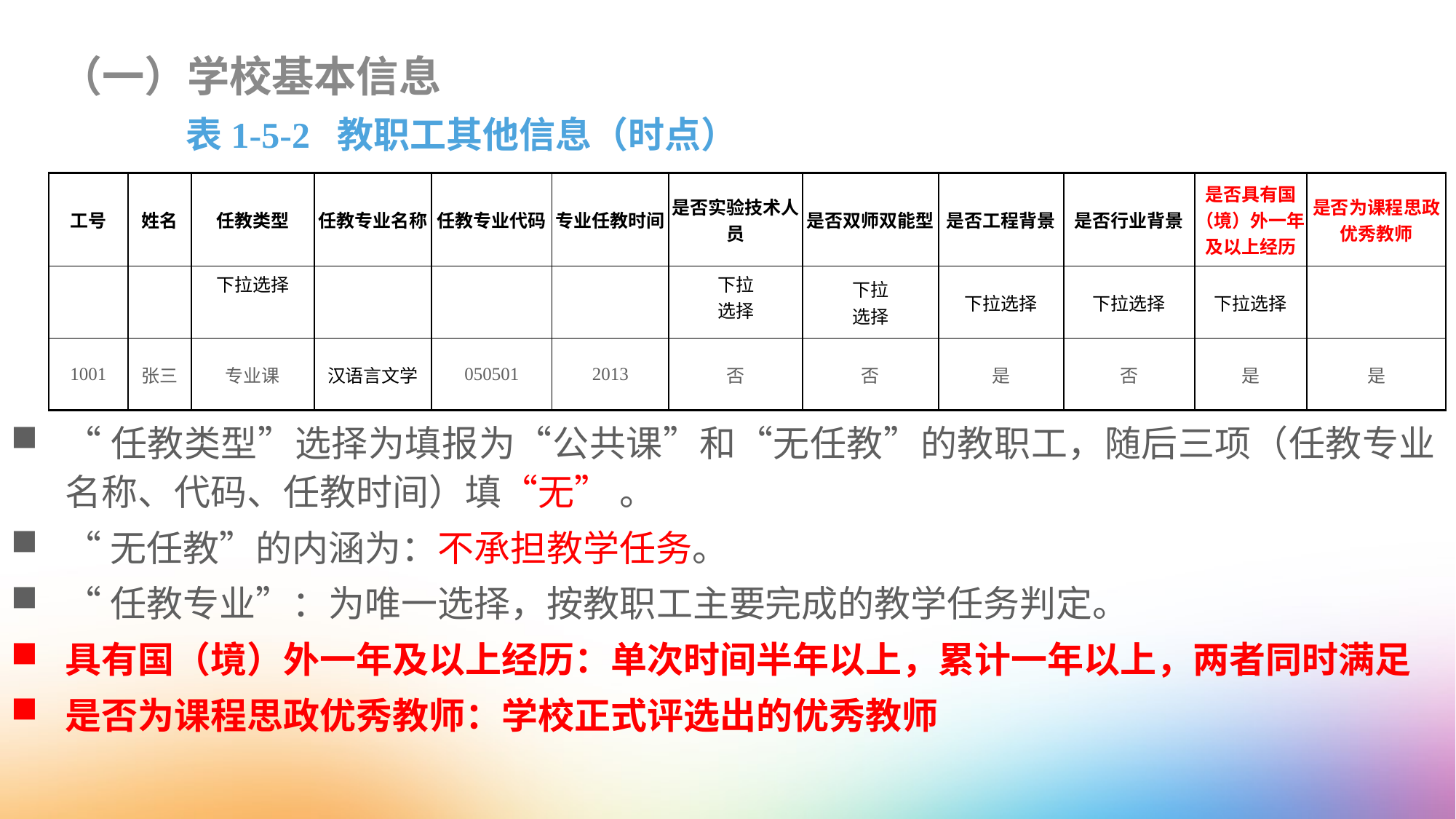

（一）学校基本信息
表1-5-2  教职工其他信息（时点）
| 工号 | 姓名 | 任教类型 | 任教专业名称 | 任教专业代码 | 专业任教时间 | 是否实验技术人员 | 是否双师双能型 | 是否工程背景 | 是否行业背景 | 是否具有国（境）外一年及以上经历 | 是否为课程思政优秀教师 |
| --- | --- | --- | --- | --- | --- | --- | --- | --- | --- | --- | --- |
|  |  | 下拉选择 |  |  |  | 下拉 选择 | 下拉 选择 | 下拉选择 | 下拉选择 | 下拉选择 |  |
| 1001 | 张三 | 专业课 | 汉语言文学 | 050501 | 2013 | 否 | 否 | 是 | 否 | 是 | 是 |
“任教类型”选择为填报为“公共课”和“无任教”的教职工，随后三项（任教专业名称、代码、任教时间）填“无” 。
“无任教”的内涵为：不承担教学任务。
“任教专业”：为唯一选择，按教职工主要完成的教学任务判定。
具有国（境）外一年及以上经历：单次时间半年以上，累计一年以上，两者同时满足
是否为课程思政优秀教师：学校正式评选出的优秀教师